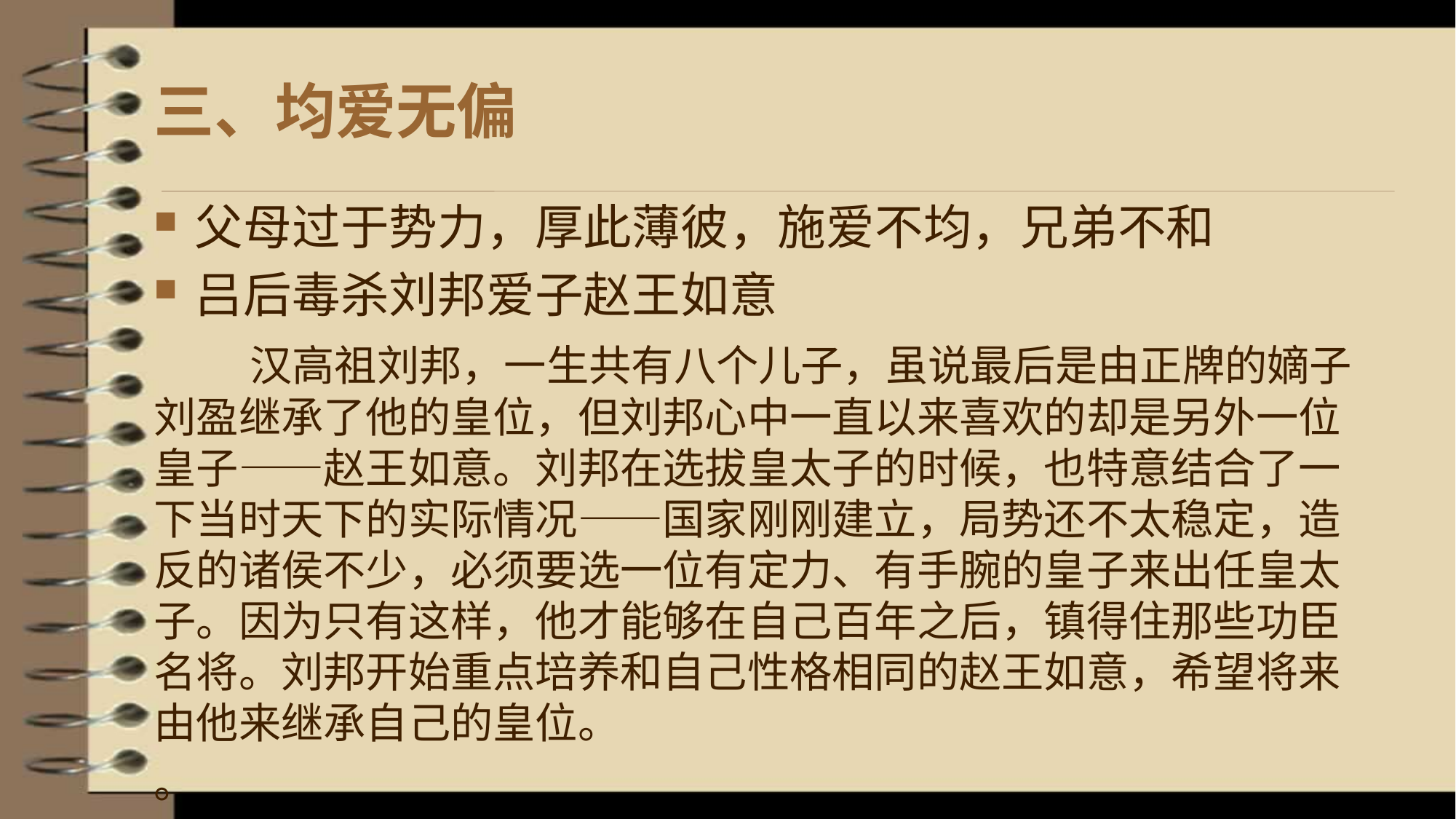

# 三、均爱无偏
父母过于势力，厚此薄彼，施爱不均，兄弟不和
吕后毒杀刘邦爱子赵王如意
        汉高祖刘邦，一生共有八个儿子，虽说最后是由正牌的嫡子刘盈继承了他的皇位，但刘邦心中一直以来喜欢的却是另外一位皇子——赵王如意。刘邦在选拔皇太子的时候，也特意结合了一下当时天下的实际情况——国家刚刚建立，局势还不太稳定，造反的诸侯不少，必须要选一位有定力、有手腕的皇子来出任皇太子。因为只有这样，他才能够在自己百年之后，镇得住那些功臣名将。刘邦开始重点培养和自己性格相同的赵王如意，希望将来由他来继承自己的皇位。
。